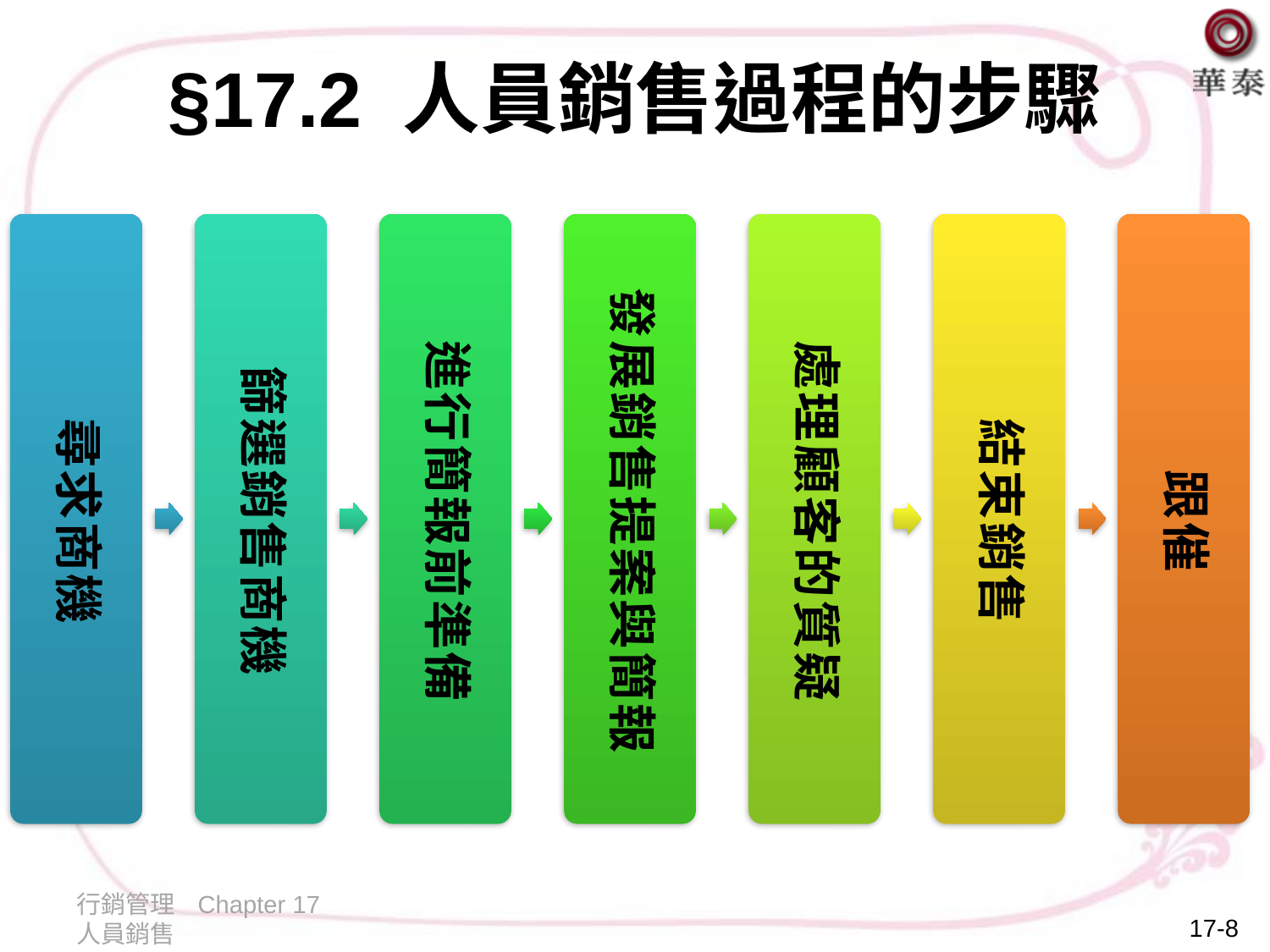

# §17.2 人員銷售過程的步驟
尋求商機

篩選銷售商機

進行簡報前準備

發展銷售提案與簡報

處理顧客的質疑

結束銷售

跟催
行銷管理   Chapter 17   人員銷售
17-8